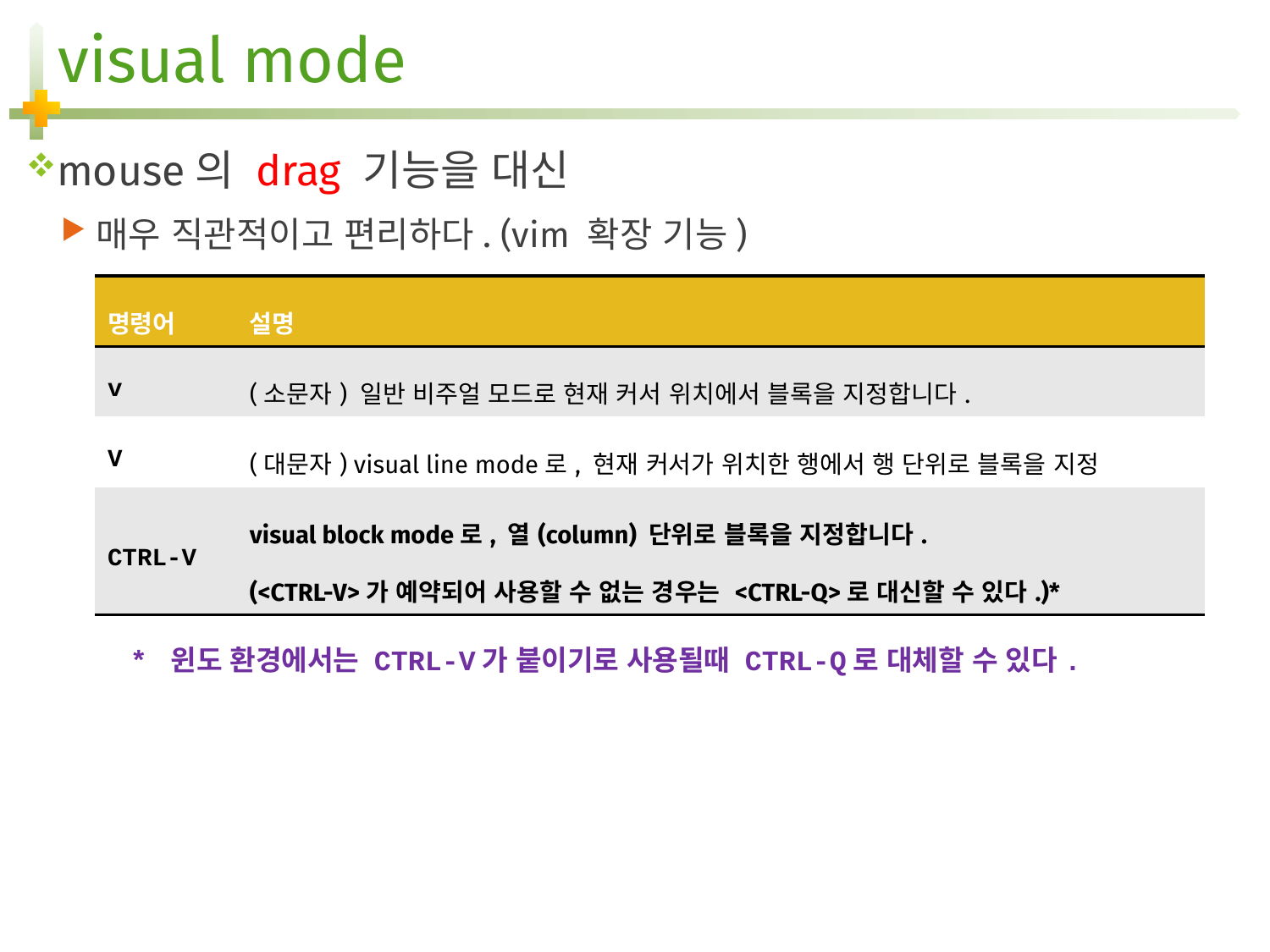

# visual mode
mouse의 drag 기능을 대신
매우 직관적이고 편리하다. (vim 확장 기능)
| 명령어 | 설명 |
| --- | --- |
| v | (소문자) 일반 비주얼 모드로 현재 커서 위치에서 블록을 지정합니다. |
| V | (대문자) visual line mode로, 현재 커서가 위치한 행에서 행 단위로 블록을 지정 |
| CTRL-V | visual block mode로, 열(column) 단위로 블록을 지정합니다. (<CTRL-V>가 예약되어 사용할 수 없는 경우는 <CTRL-Q>로 대신할 수 있다.)\* |
* 윈도 환경에서는 CTRL-V가 붙이기로 사용될때 CTRL-Q로 대체할 수 있다.